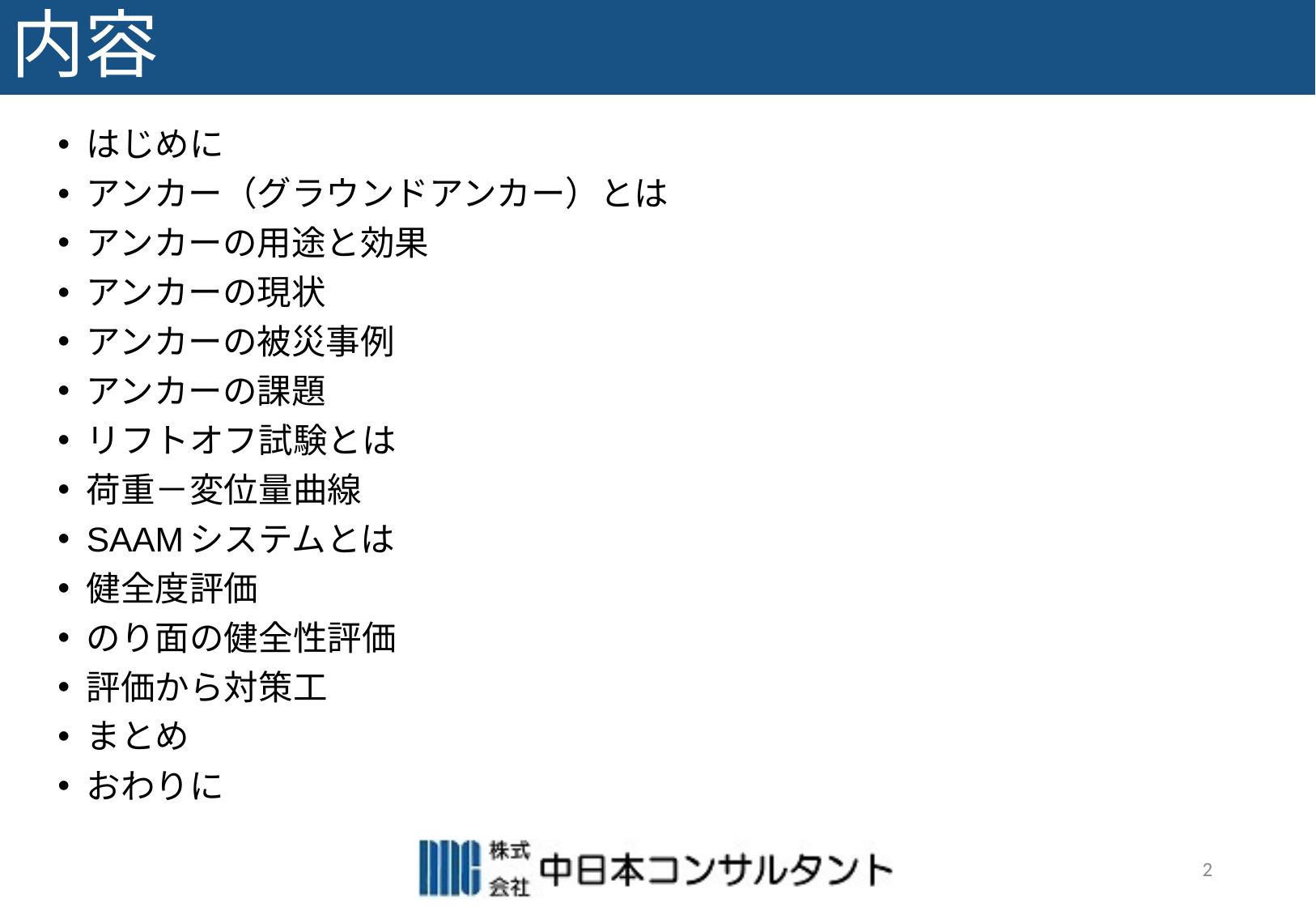

# 内容
はじめに
アンカー（グラウンドアンカー）とは
アンカーの用途と効果
アンカーの現状
アンカーの被災事例
アンカーの課題
リフトオフ試験とは
荷重－変位量曲線
SAAMシステムとは
健全度評価
のり面の健全性評価
評価から対策工
まとめ
おわりに
2